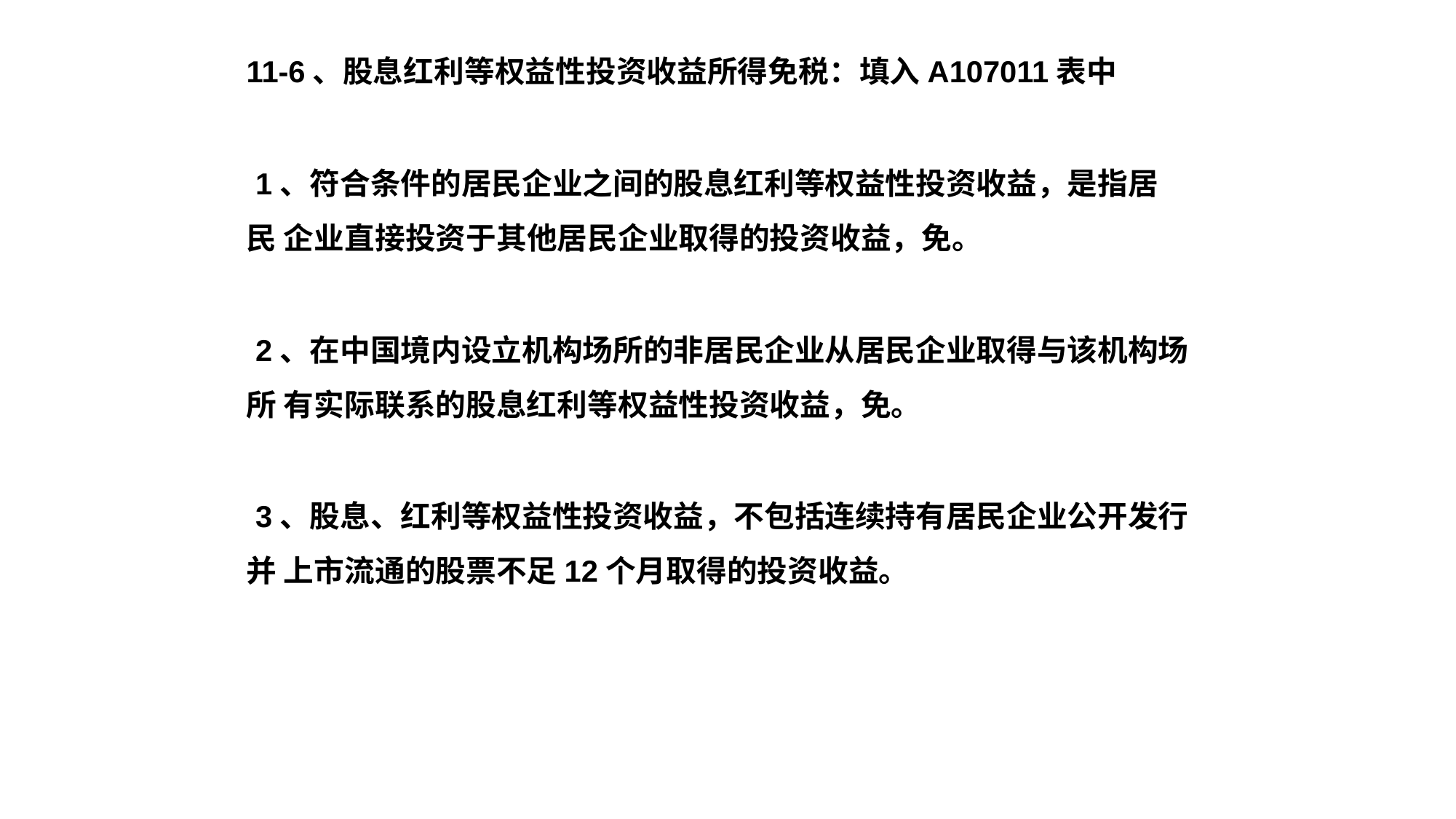

11-6、股息红利等权益性投资收益所得免税：填入A107011表中

1、符合条件的居民企业之间的股息红利等权益性投资收益，是指居民 企业直接投资于其他居民企业取得的投资收益，免。

2、在中国境内设立机构场所的非居民企业从居民企业取得与该机构场所 有实际联系的股息红利等权益性投资收益，免。

3、股息、红利等权益性投资收益，不包括连续持有居民企业公开发行并 上市流通的股票不足12个月取得的投资收益。